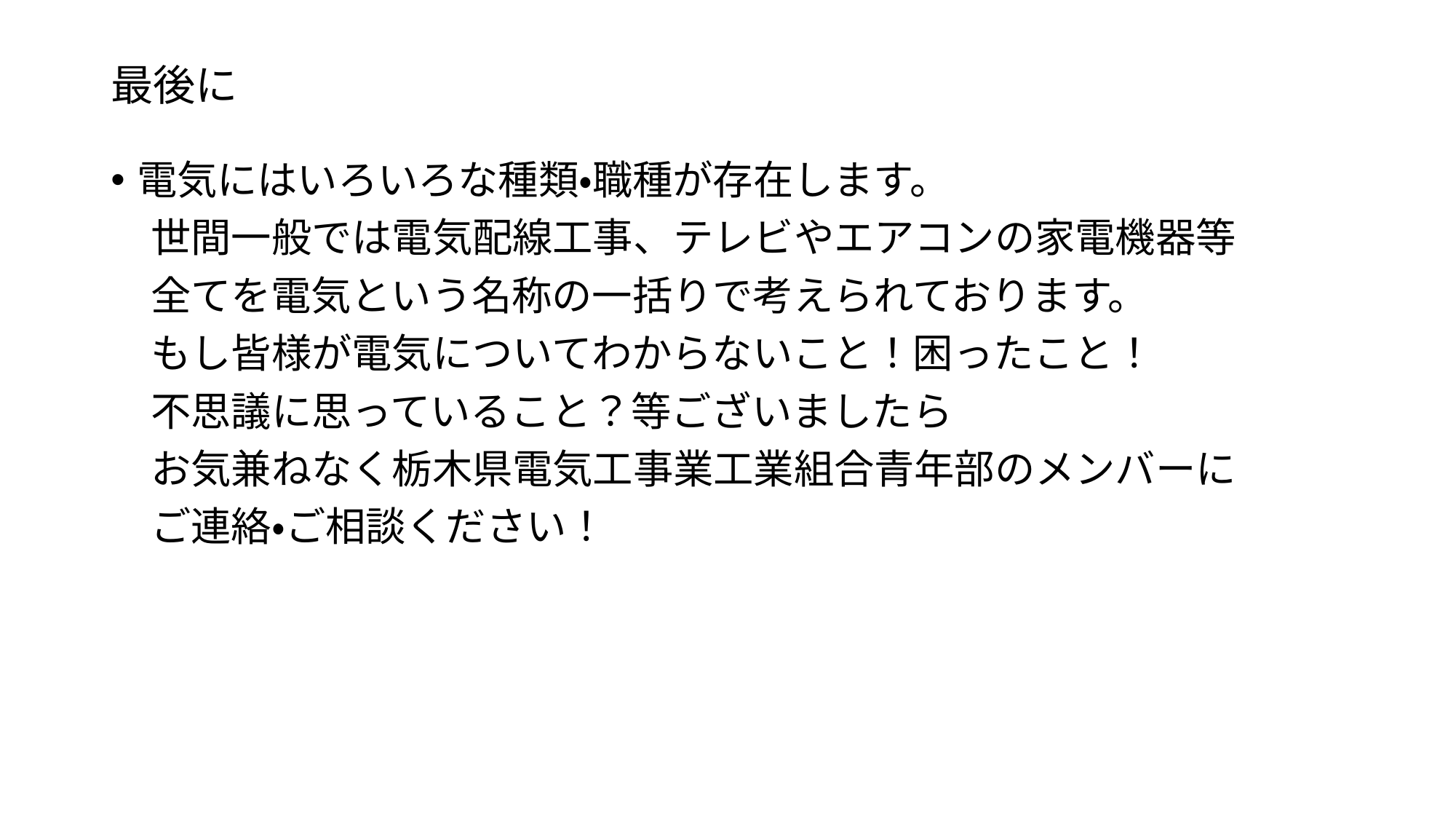

# 最後に
電気にはいろいろな種類・職種が存在します。
　世間一般では電気配線工事、テレビやエアコンの家電機器等
　全てを電気という名称の一括りで考えられております。
　もし皆様が電気についてわからないこと！困ったこと！
　不思議に思っていること？等ございましたら
　お気兼ねなく栃木県電気工事業工業組合青年部のメンバーに
　ご連絡・ご相談ください！